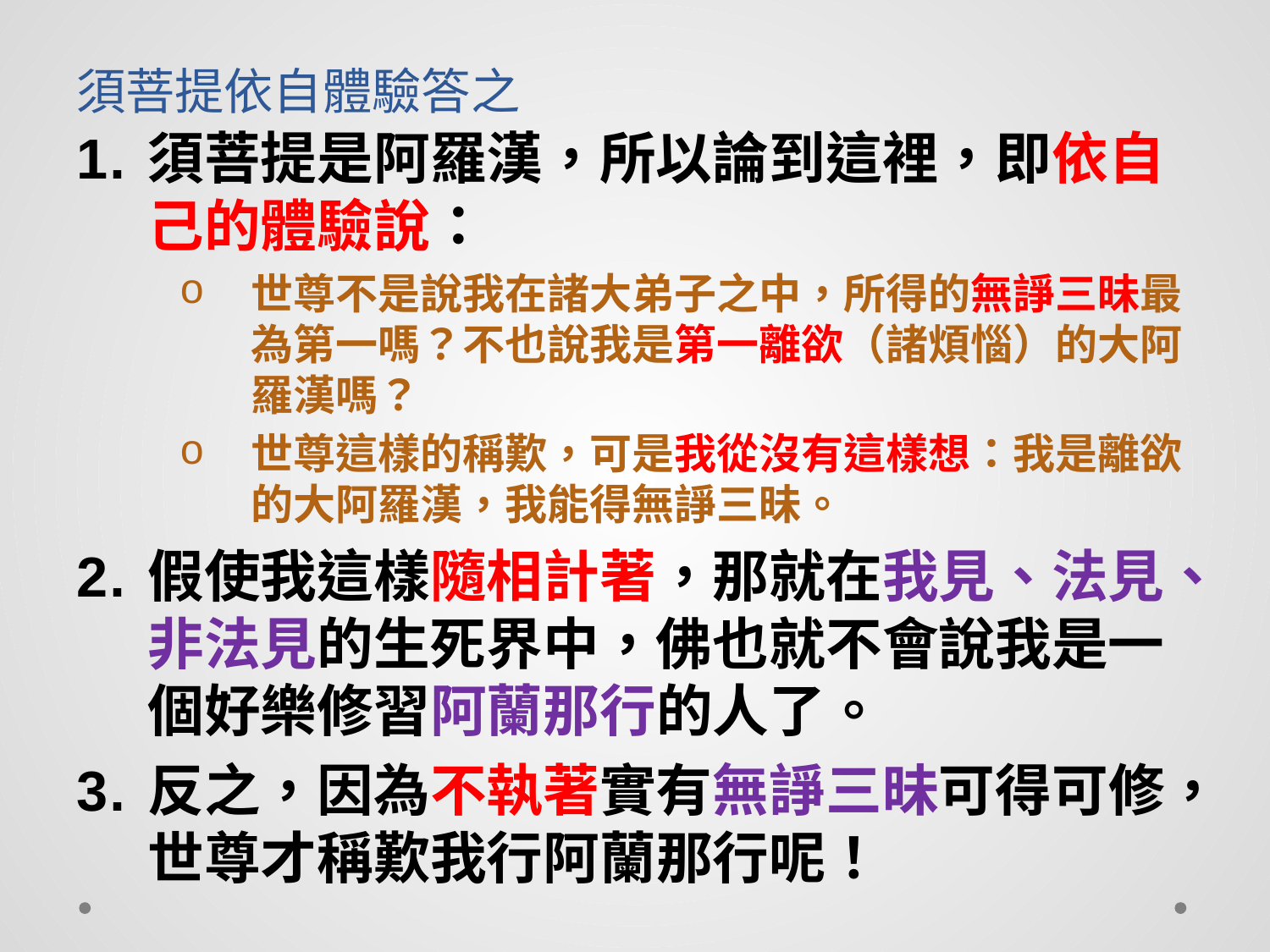

# 須菩提依自體驗答之
須菩提是阿羅漢，所以論到這裡，即依自己的體驗說：
世尊不是說我在諸大弟子之中，所得的無諍三昧最為第一嗎？不也說我是第一離欲（諸煩惱）的大阿羅漢嗎？
世尊這樣的稱歎，可是我從沒有這樣想：我是離欲的大阿羅漢，我能得無諍三昧。
假使我這樣隨相計著，那就在我見、法見、非法見的生死界中，佛也就不會說我是一個好樂修習阿蘭那行的人了。
反之，因為不執著實有無諍三昧可得可修，世尊才稱歎我行阿蘭那行呢！